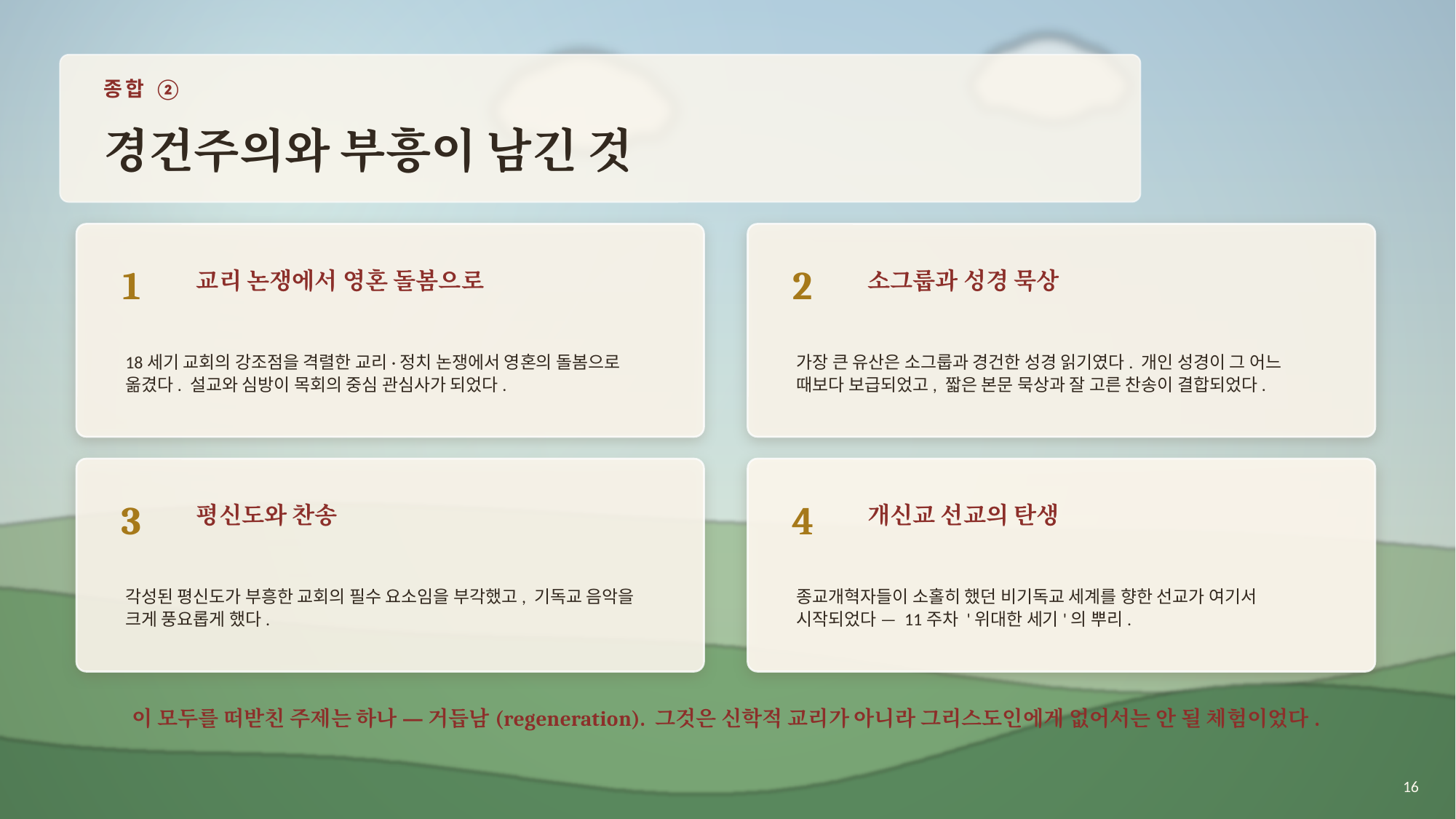

종합 ②
경건주의와 부흥이 남긴 것

1
교리 논쟁에서 영혼 돌봄으로
2
소그룹과 성경 묵상
18세기 교회의 강조점을 격렬한 교리·정치 논쟁에서 영혼의 돌봄으로 옮겼다. 설교와 심방이 목회의 중심 관심사가 되었다.
가장 큰 유산은 소그룹과 경건한 성경 읽기였다. 개인 성경이 그 어느 때보다 보급되었고, 짧은 본문 묵상과 잘 고른 찬송이 결합되었다.

3
평신도와 찬송
4
개신교 선교의 탄생
각성된 평신도가 부흥한 교회의 필수 요소임을 부각했고, 기독교 음악을 크게 풍요롭게 했다.
종교개혁자들이 소홀히 했던 비기독교 세계를 향한 선교가 여기서 시작되었다 — 11주차 '위대한 세기'의 뿌리.
이 모두를 떠받친 주제는 하나 — 거듭남(regeneration). 그것은 신학적 교리가 아니라 그리스도인에게 없어서는 안 될 체험이었다.
16